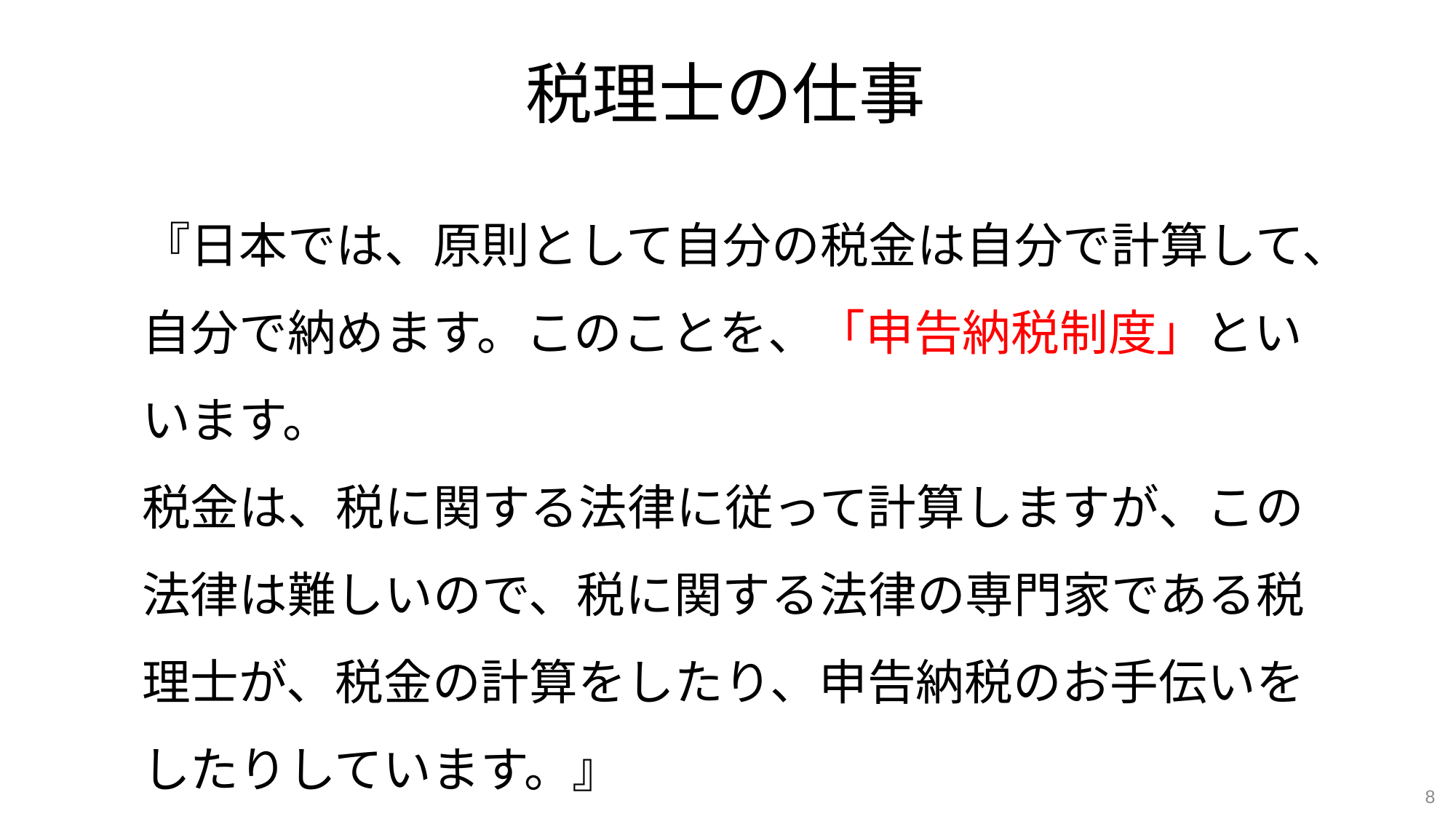

税理士の仕事
『日本では、原則として自分の税金は自分で計算して、自分で納めます。このことを、「申告納税制度」といいます。
税金は、税に関する法律に従って計算しますが、この法律は難しいので、税に関する法律の専門家である税理士が、税金の計算をしたり、申告納税のお手伝いをしたりしています。』
8